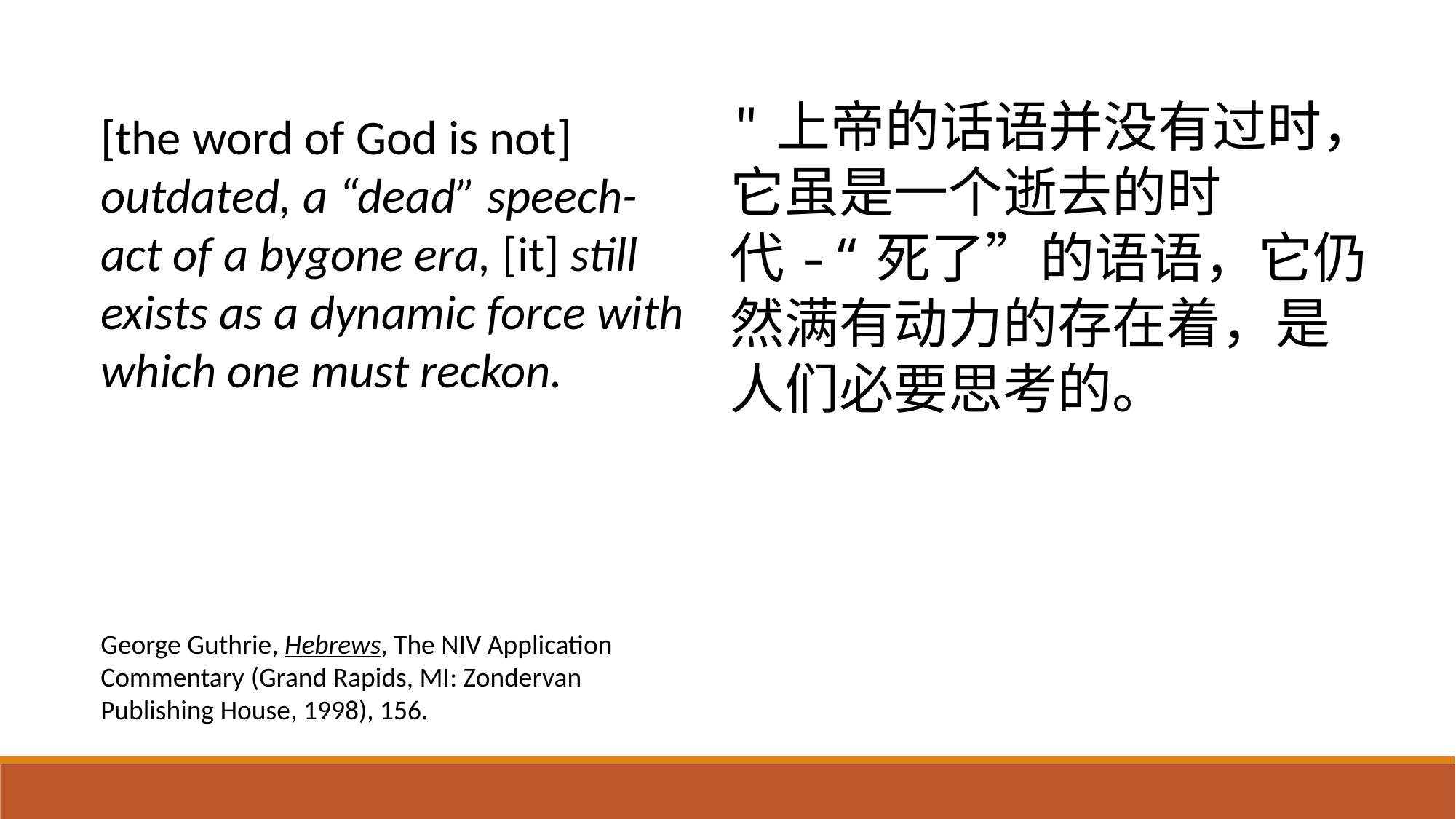

"上帝的话语并没有过时，它虽是一个逝去的时代-“死了”的语语，它仍然满有动力的存在着，是人们必要思考的。
[the word of God is not] outdated, a “dead” speech-act of a bygone era, [it] still exists as a dynamic force with which one must reckon.

George Guthrie, Hebrews, The NIV Application Commentary (Grand Rapids, MI: Zondervan Publishing House, 1998), 156.